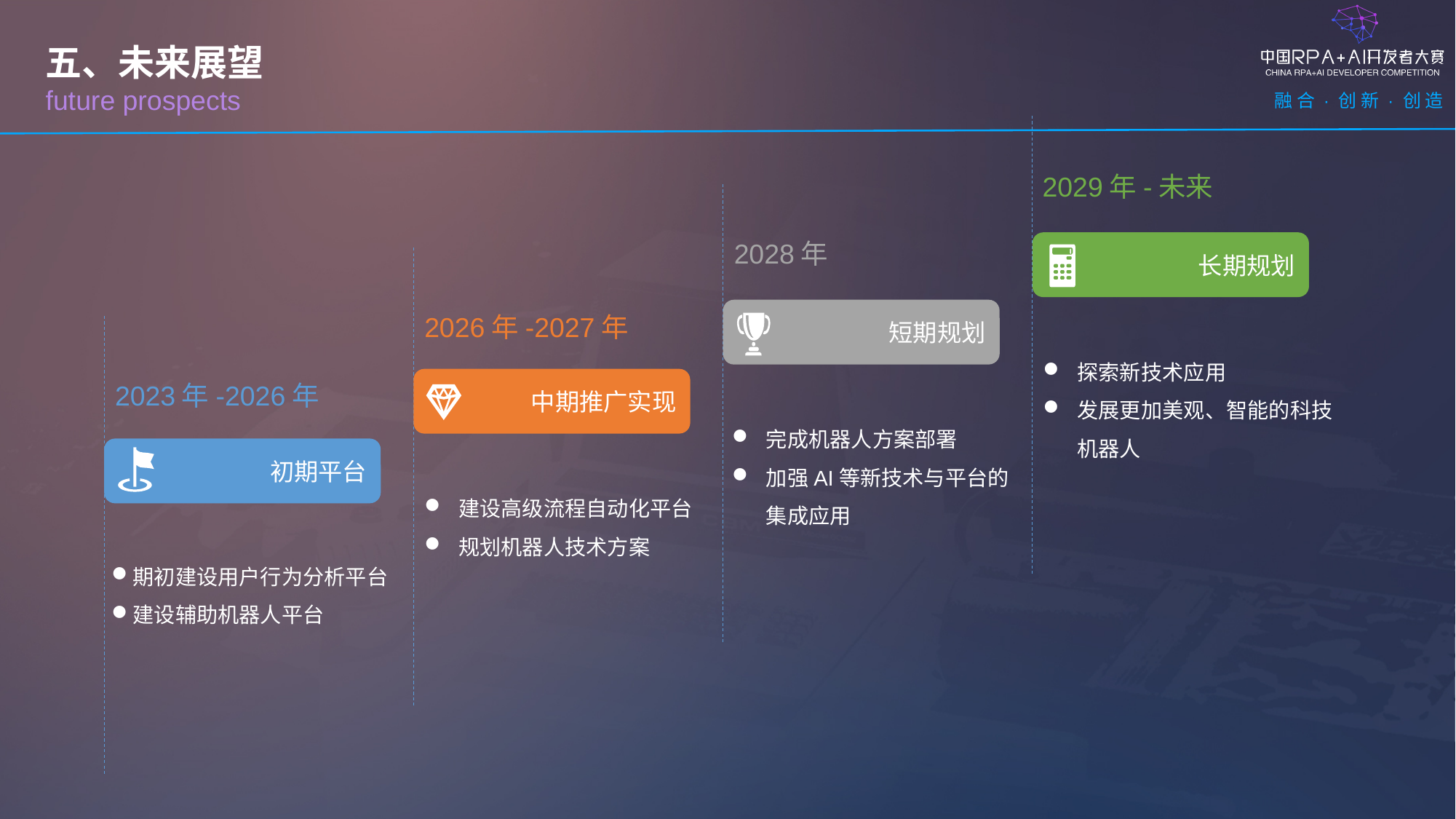

五、未来展望
future prospects
2029年-未来
2028年
长期规划

短期规划

2026年-2027年
探索新技术应用
发展更加美观、智能的科技机器人
中期推广实现

2023年-2026年
完成机器人方案部署
加强AI等新技术与平台的集成应用
初期平台

建设高级流程自动化平台
规划机器人技术方案
期初建设用户行为分析平台
建设辅助机器人平台